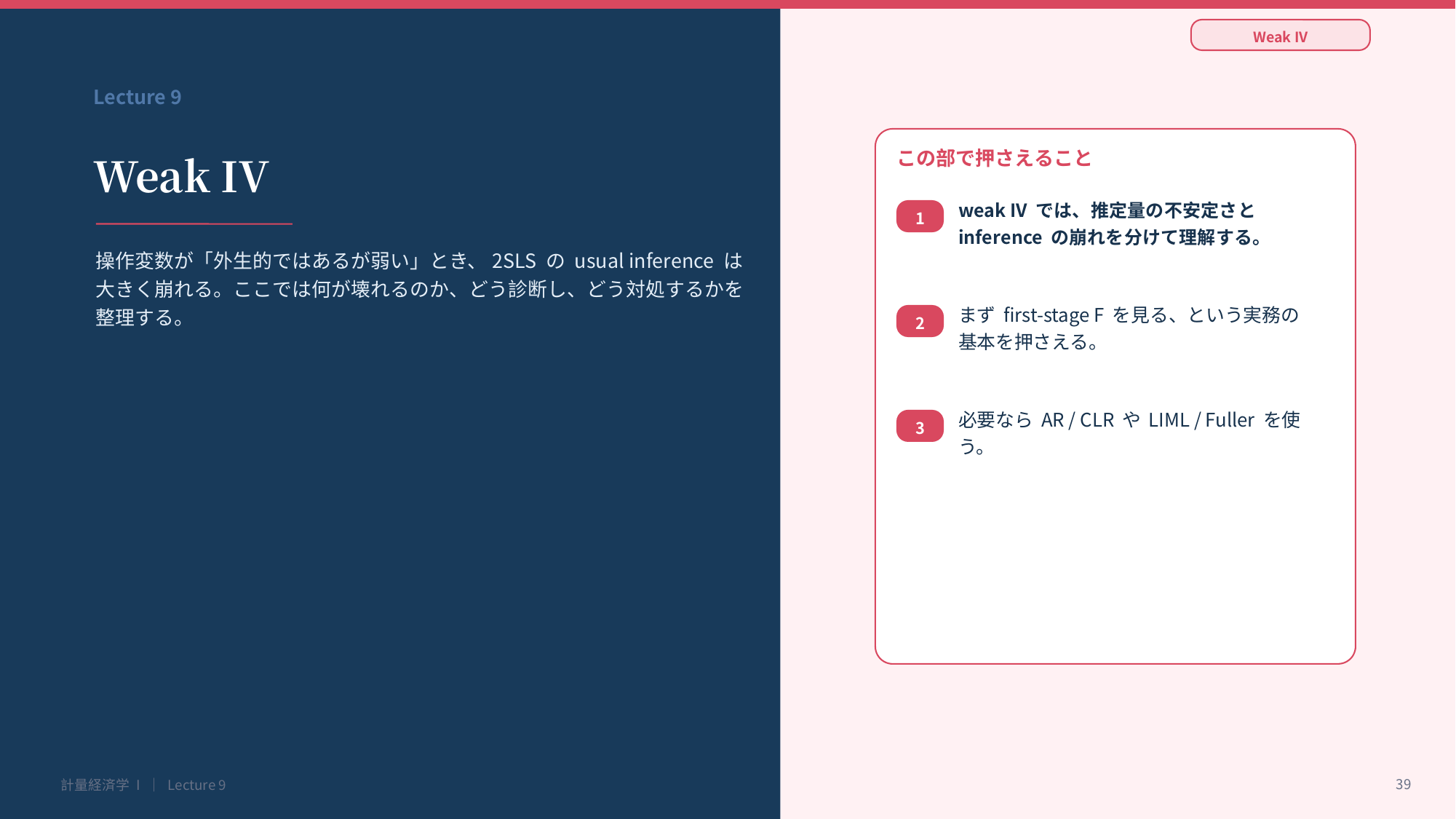

Weak IV
Lecture 9

Weak IV
この部で押さえること
weak IV では、推定量の不安定さと inference の崩れを分けて理解する。

1

操作変数が「外生的ではあるが弱い」とき、2SLS の usual inference は大きく崩れる。ここでは何が壊れるのか、どう診断し、どう対処するかを整理する。
まず first-stage F を見る、という実務の基本を押さえる。

2
必要なら AR / CLR や LIML / Fuller を使う。

3
39
計量経済学 I ｜ Lecture 9